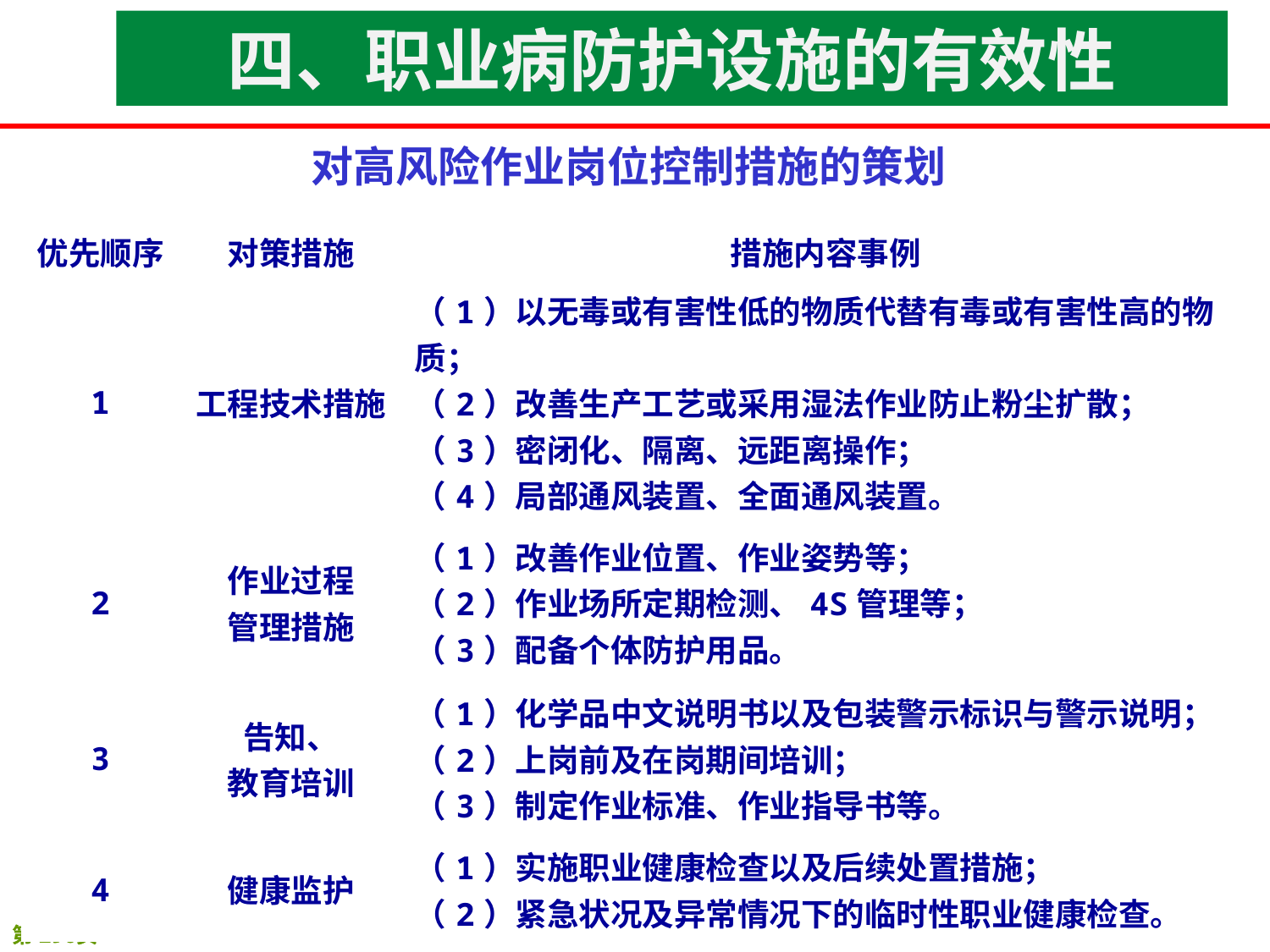

四、职业病防护设施的有效性

对高风险作业岗位控制措施的策划
| 优先顺序 | 对策措施 | 措施内容事例 |
| --- | --- | --- |
| 1 | 工程技术措施 | （1）以无毒或有害性低的物质代替有毒或有害性高的物质； （2）改善生产工艺或采用湿法作业防止粉尘扩散； （3）密闭化、隔离、远距离操作； （4）局部通风装置、全面通风装置。 |
| 2 | 作业过程 管理措施 | （1）改善作业位置、作业姿势等； （2）作业场所定期检测、4S管理等； （3）配备个体防护用品。 |
| 3 | 告知、 教育培训 | （1）化学品中文说明书以及包装警示标识与警示说明； （2）上岗前及在岗期间培训； （3）制定作业标准、作业指导书等。 |
| 4 | 健康监护 | （1）实施职业健康检查以及后续处置措施； （2）紧急状况及异常情况下的临时性职业健康检查。 |